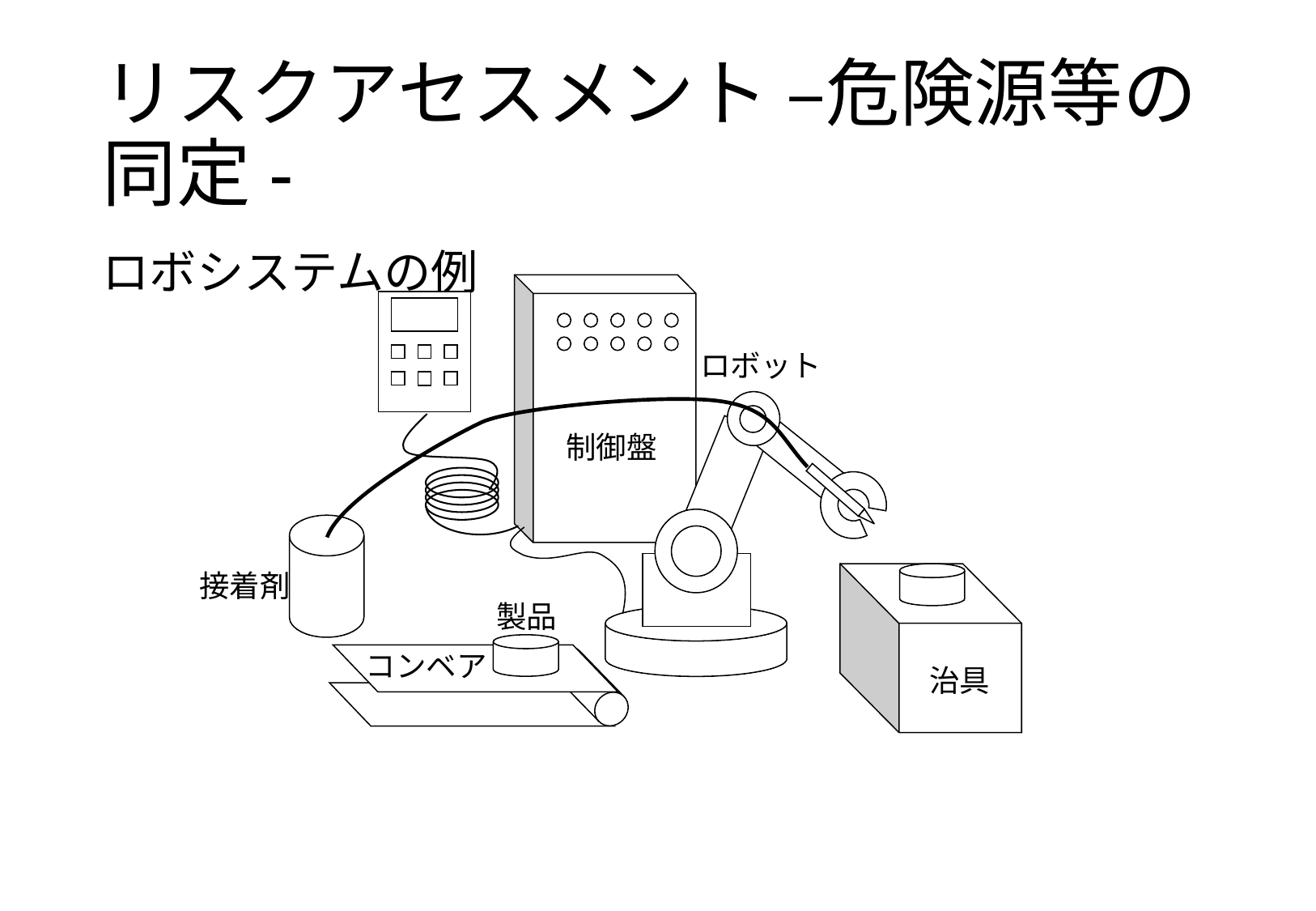

# リスクアセスメント –危険源等の同定-
ロボシステムの例

ロボット

制御盤

接着剤

製品
製品

コンベア
治具